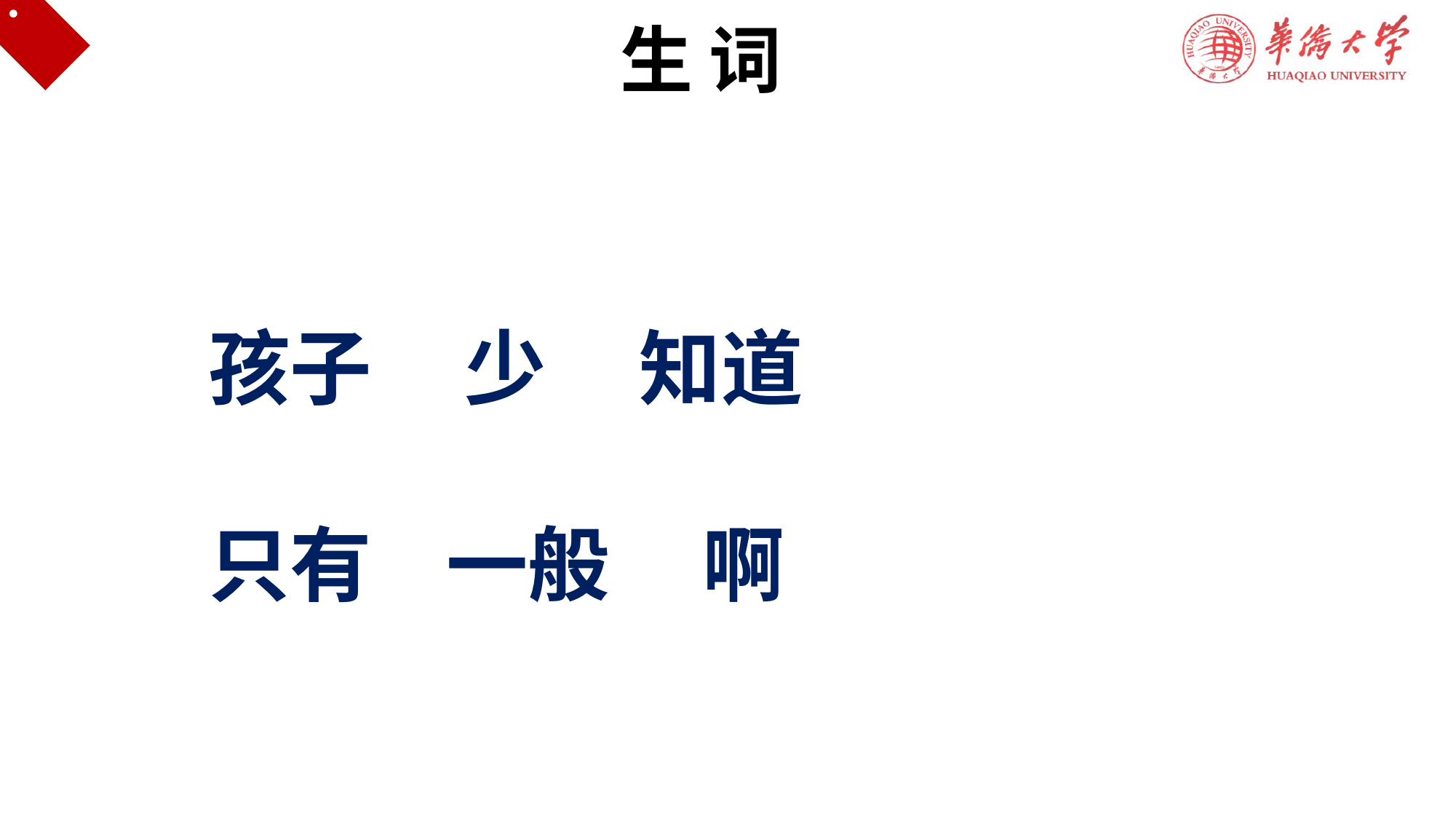

生 词
孩子     少     知道
只有    一般     啊